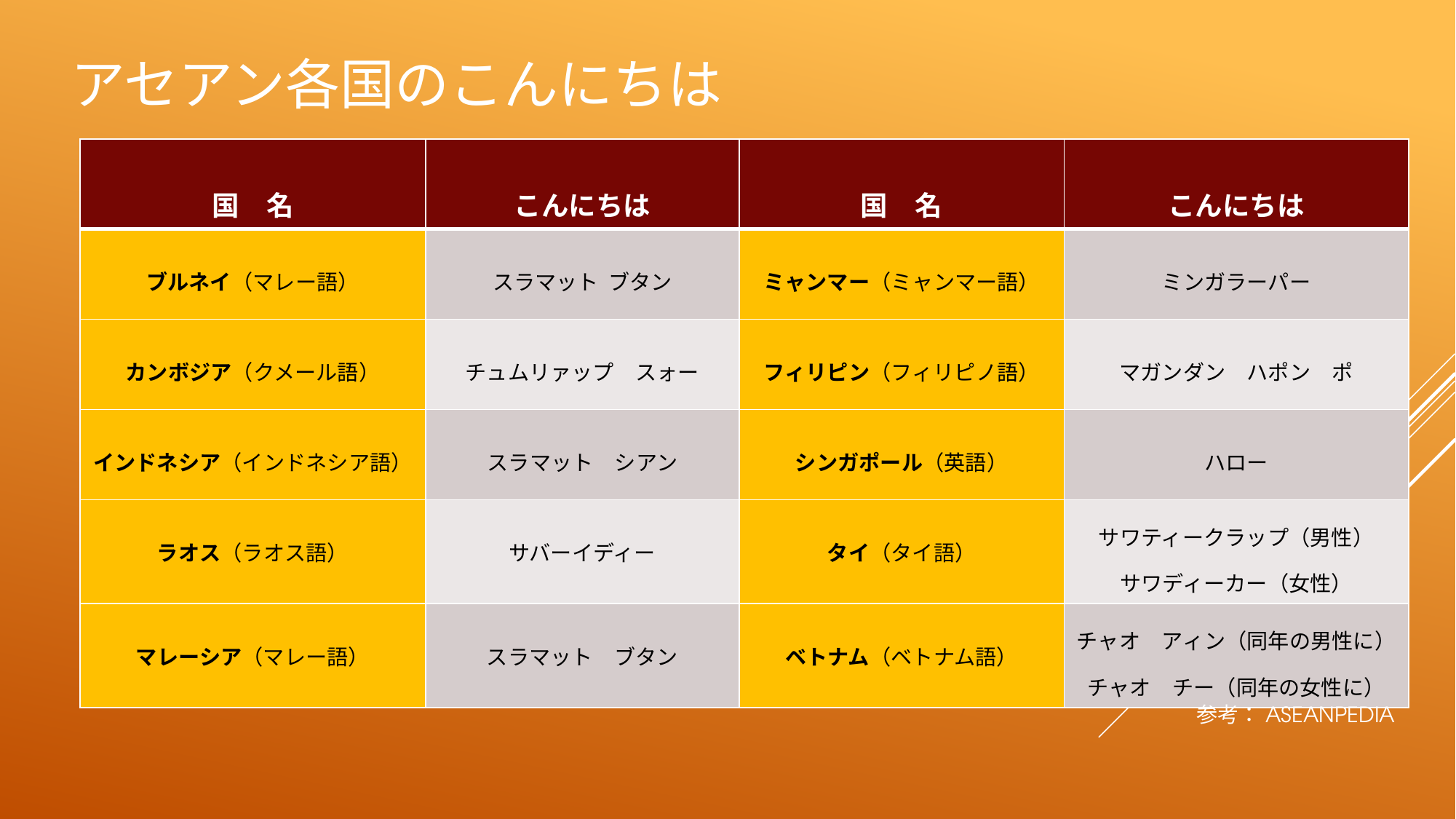

# アセアン各国のこんにちは
| 国　名 | こんにちは | 国　名 | こんにちは |
| --- | --- | --- | --- |
| ブルネイ（マレー語） | スラマット ブタン | ミャンマー（ミャンマー語） | ミンガラーパー |
| カンボジア（クメール語） | チュムリァップ　スォー | フィリピン（フィリピノ語） | マガンダン　ハポン　ポ |
| インドネシア（インドネシア語） | スラマット　シアン | シンガポール（英語） | ハロー |
| ラオス（ラオス語） | サバーイディー | タイ（タイ語） | サワティークラップ（男性） サワディーカー（女性） |
| マレーシア（マレー語） | スラマット　ブタン | ベトナム（ベトナム語） | チャオ　アィン（同年の男性に） チャオ　チー（同年の女性に） |
参考：ASEANPEDIA